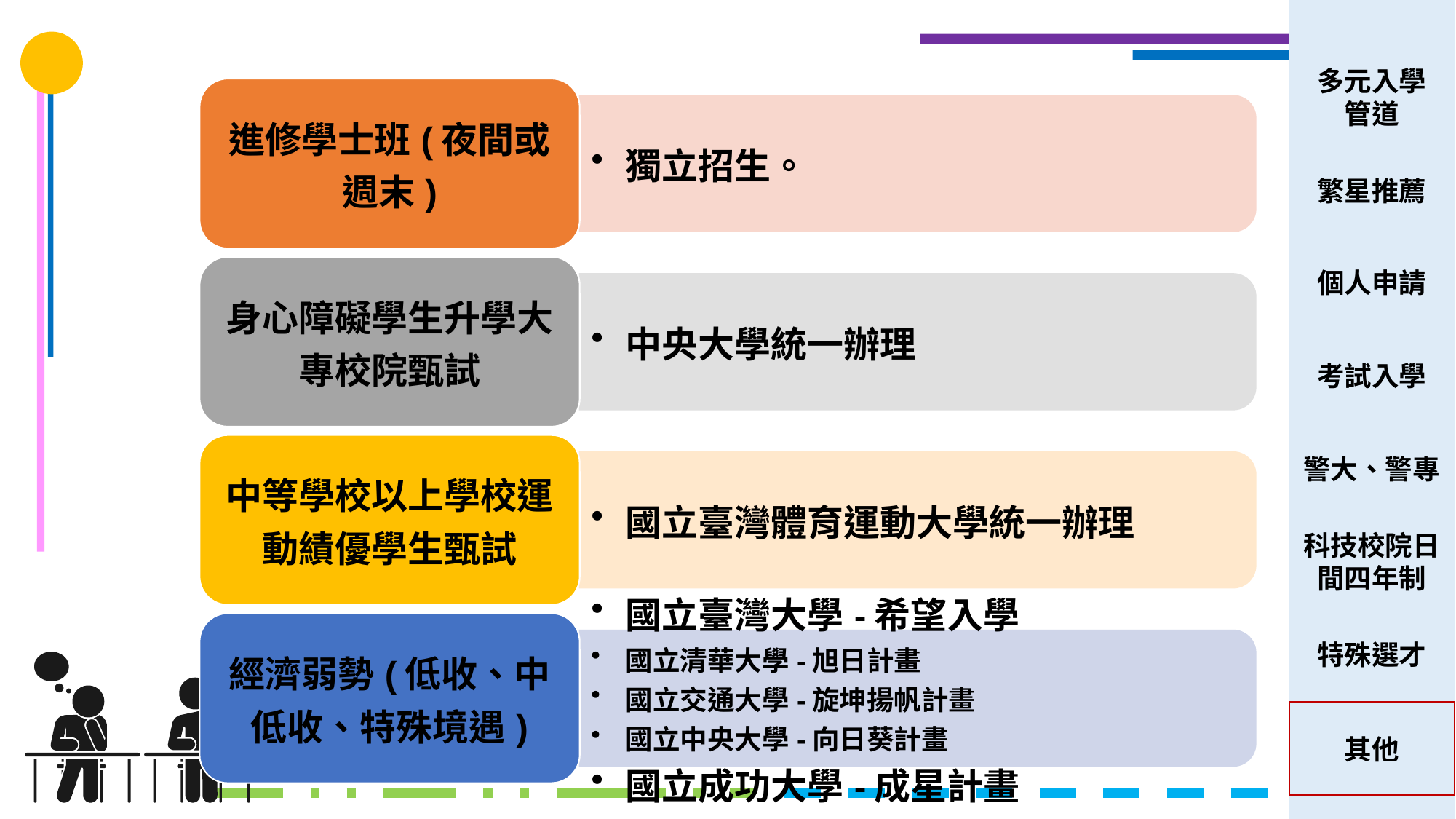

進修學士班(夜間或週末)
獨立招生。
身心障礙學生升學大專校院甄試
中央大學統一辦理
中等學校以上學校運動績優學生甄試
國立臺灣體育運動大學統一辦理
經濟弱勢(低收、中低收、特殊境遇)
國立成功大學-成星計畫
國立清華大學-旭日計畫
國立交通大學-旋坤揚帆計畫
國立中央大學-向日葵計畫
國立臺灣大學-希望入學